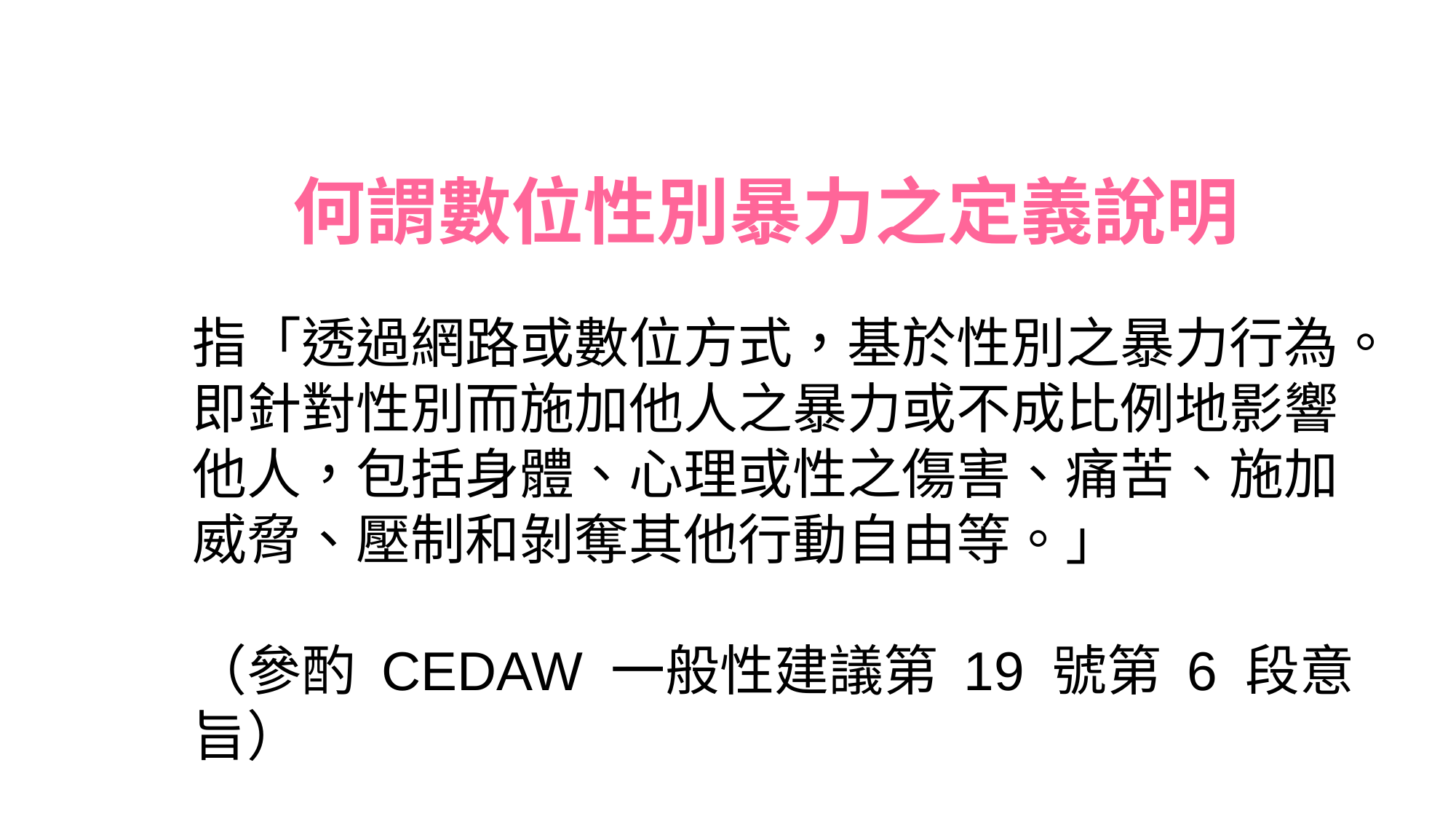

何謂數位性別暴力之定義說明

指「透過網路或數位方式，基於性別之暴力行為。
即針對性別而施加他人之暴力或不成比例地影響他人，包括身體、心理或性之傷害、痛苦、施加威脅、壓制和剝奪其他行動自由等。」

（參酌 CEDAW 一般性建議第 19 號第 6 段意旨）